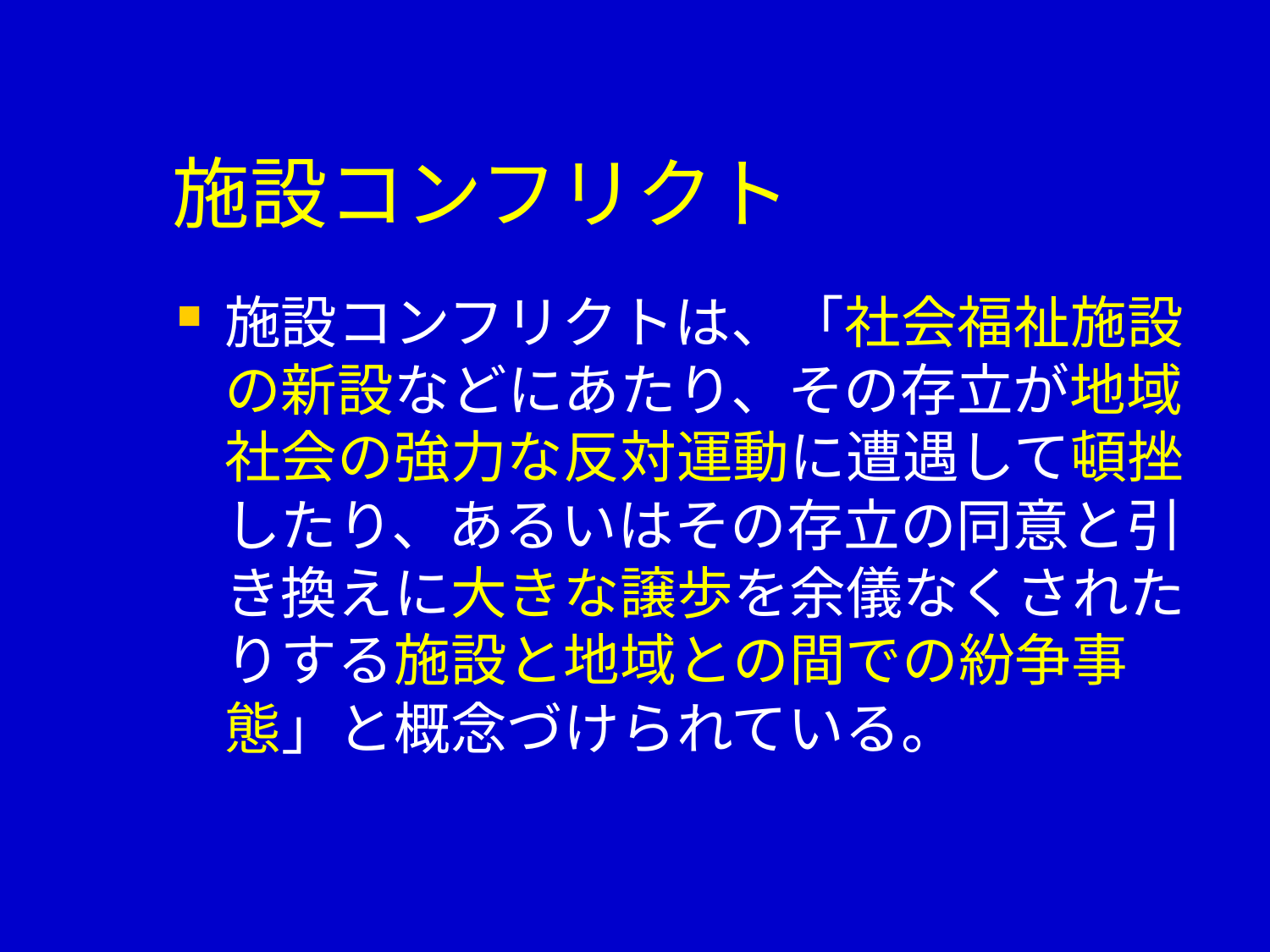

# 施設コンフリクト
施設コンフリクトは、「社会福祉施設の新設などにあたり、その存立が地域社会の強力な反対運動に遭遇して頓挫したり、あるいはその存立の同意と引き換えに大きな譲歩を余儀なくされたりする施設と地域との間での紛争事態」と概念づけられている。